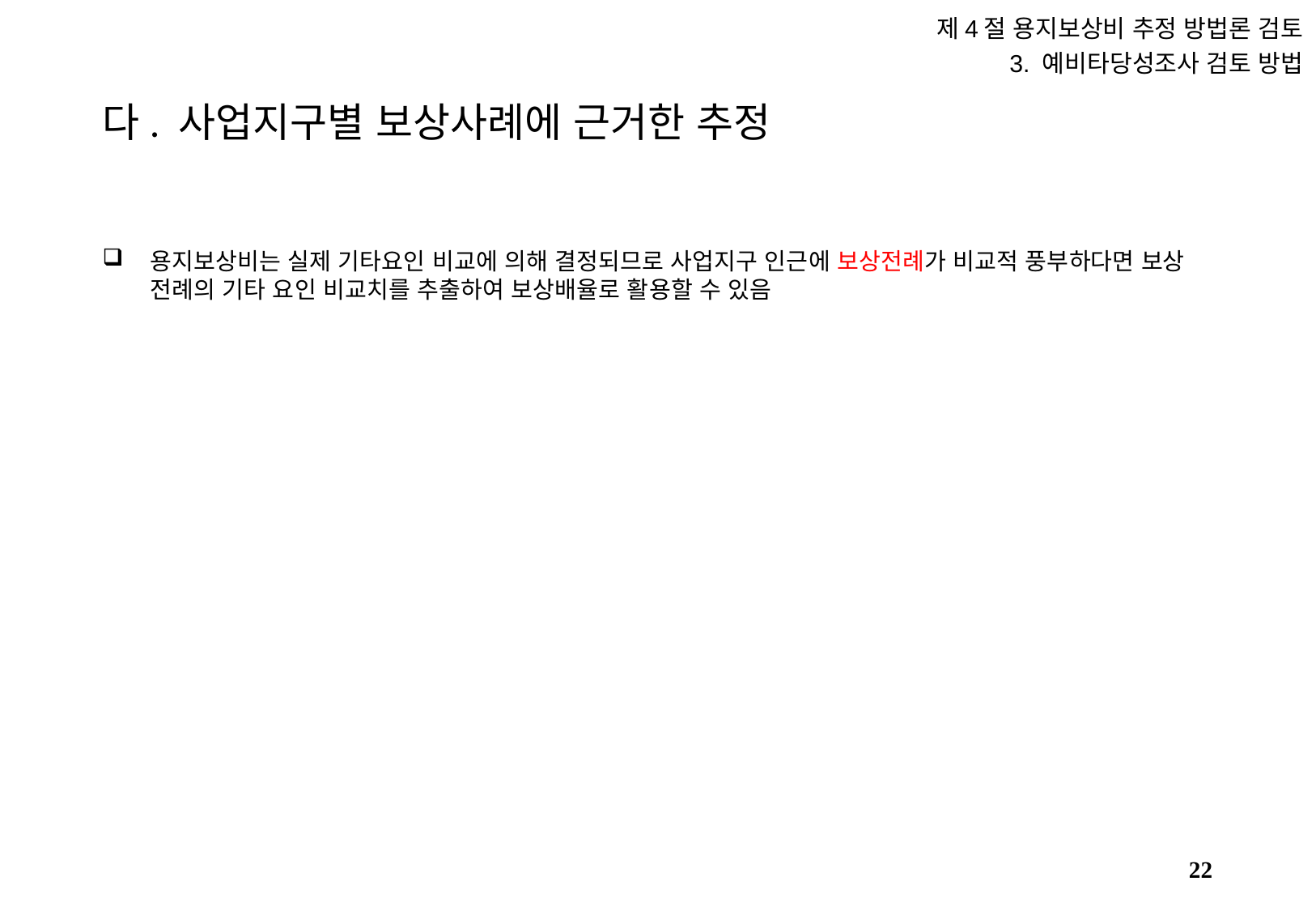

제4절 용지보상비 추정 방법론 검토
3. 예비타당성조사 검토 방법
# 다. 사업지구별 보상사례에 근거한 추정
용지보상비는 실제 기타요인 비교에 의해 결정되므로 사업지구 인근에 보상전례가 비교적 풍부하다면 보상 전례의 기타 요인 비교치를 추출하여 보상배율로 활용할 수 있음
22